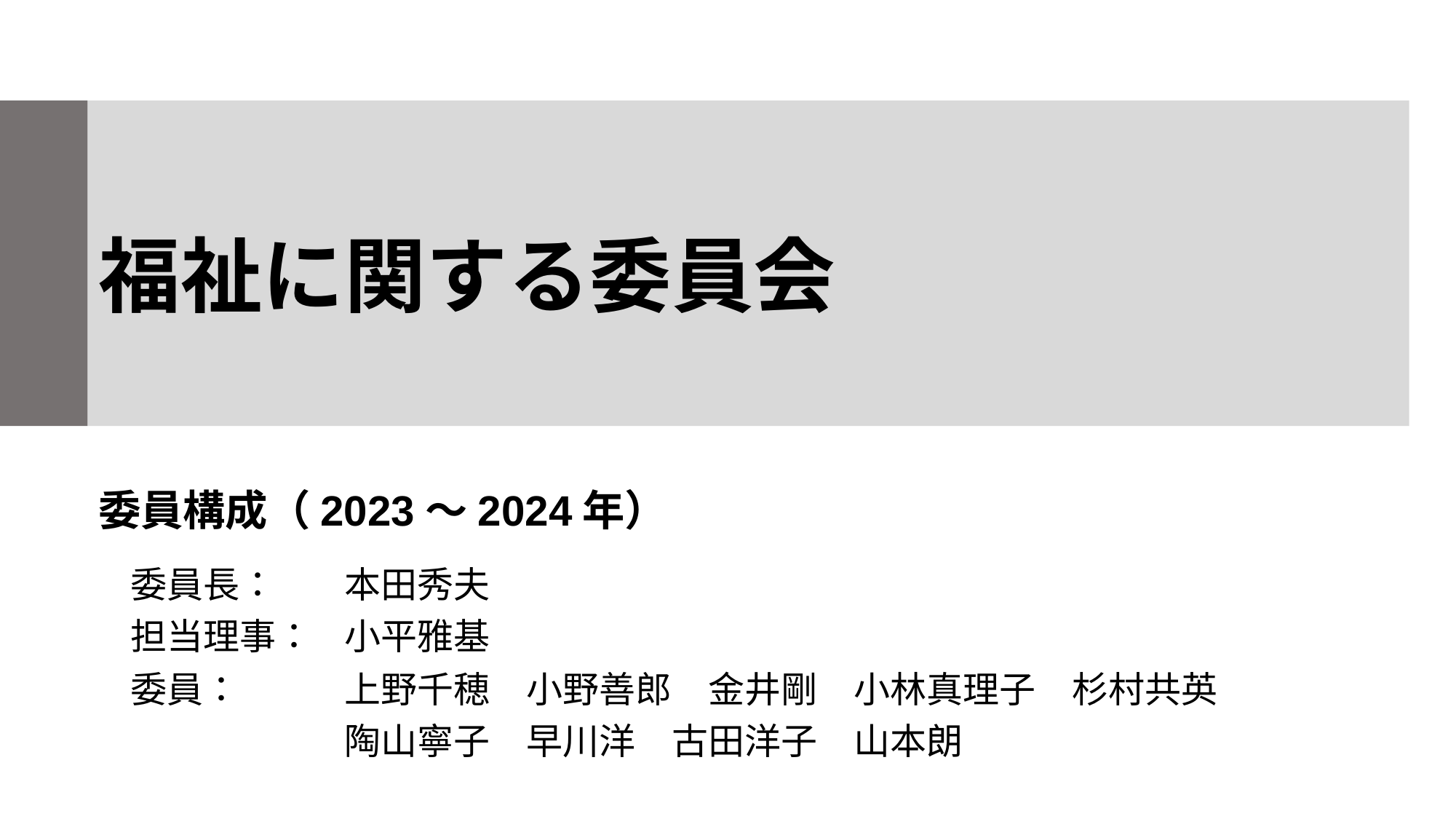

# 福祉に関する委員会

委員構成（2023～2024年）
委員長：	本田秀夫
担当理事：	小平雅基
委員：	上野千穂　小野善郎　金井剛　小林真理子　杉村共英
	陶山寧子　早川洋　古田洋子　山本朗